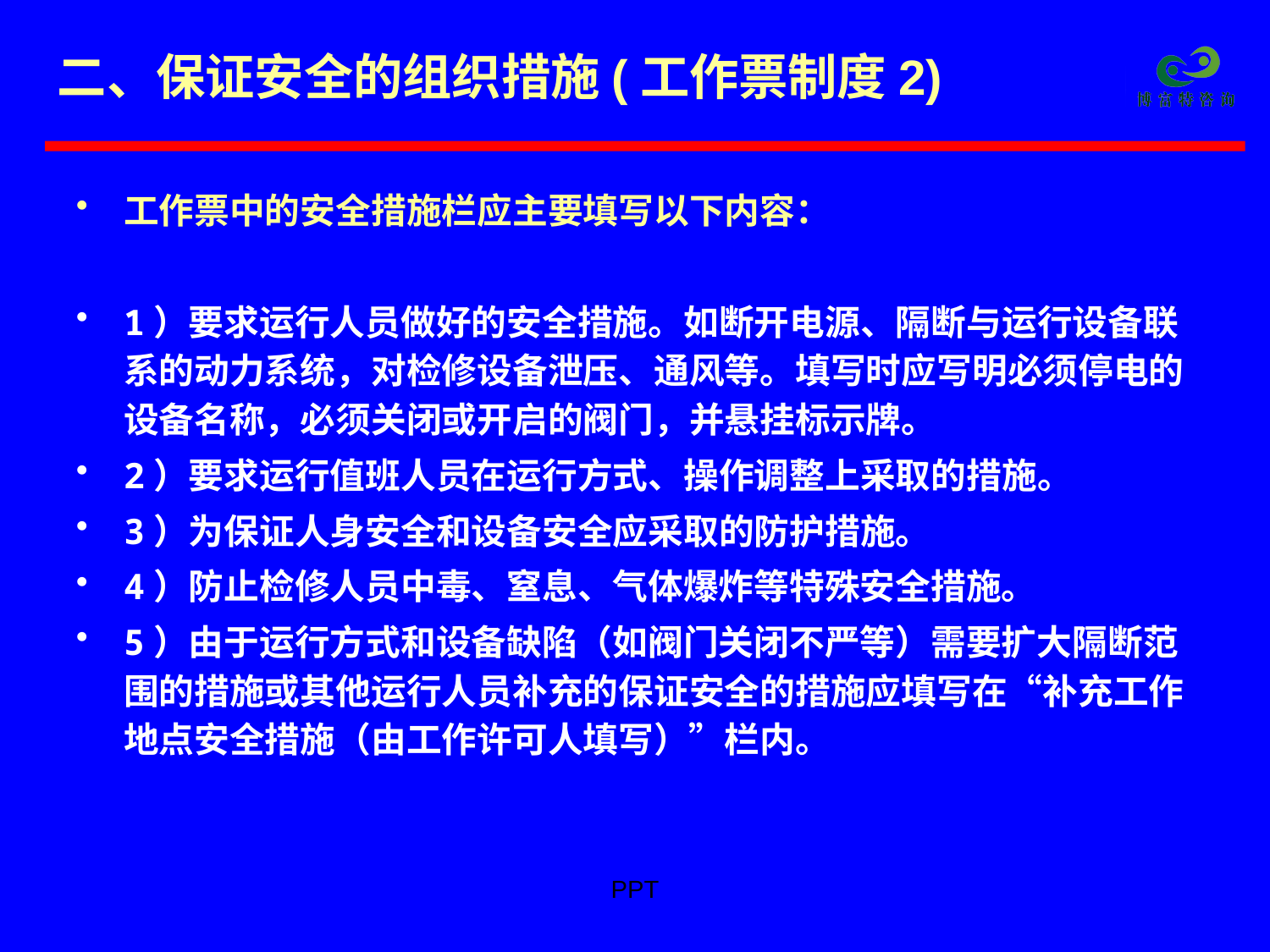

# 二、保证安全的组织措施(工作票制度2)

工作票中的安全措施栏应主要填写以下内容：

1）要求运行人员做好的安全措施。如断开电源、隔断与运行设备联系的动力系统，对检修设备泄压、通风等。填写时应写明必须停电的设备名称，必须关闭或开启的阀门，并悬挂标示牌。
2）要求运行值班人员在运行方式、操作调整上采取的措施。
3）为保证人身安全和设备安全应采取的防护措施。
4）防止检修人员中毒、窒息、气体爆炸等特殊安全措施。
5）由于运行方式和设备缺陷（如阀门关闭不严等）需要扩大隔断范围的措施或其他运行人员补充的保证安全的措施应填写在“补充工作地点安全措施（由工作许可人填写）”栏内。
PPT